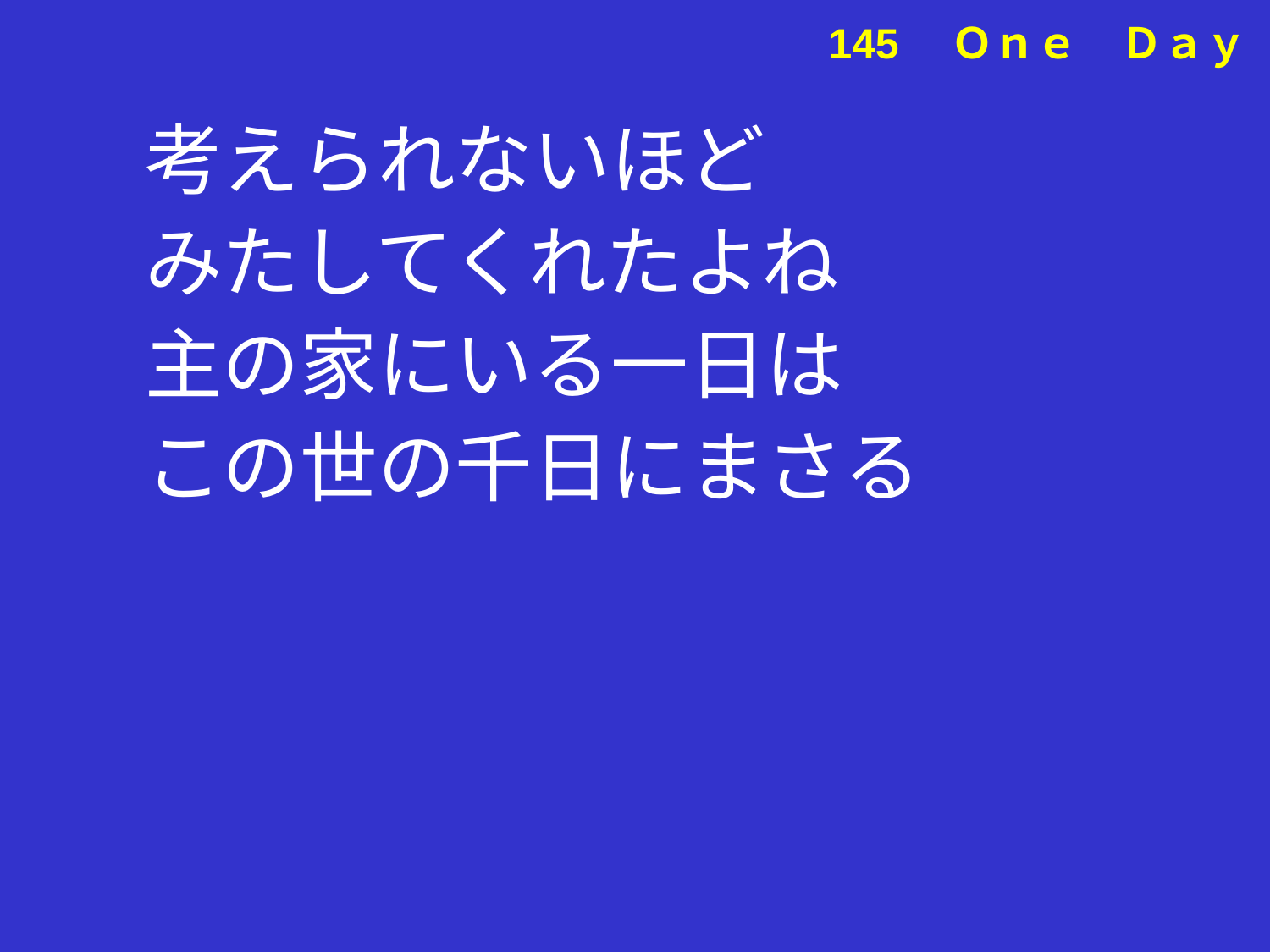

考えられないほど
みたしてくれたよね
主の家にいる一日は
この世の千日にまさる

# 145　Ｏｎｅ　Ｄａｙ